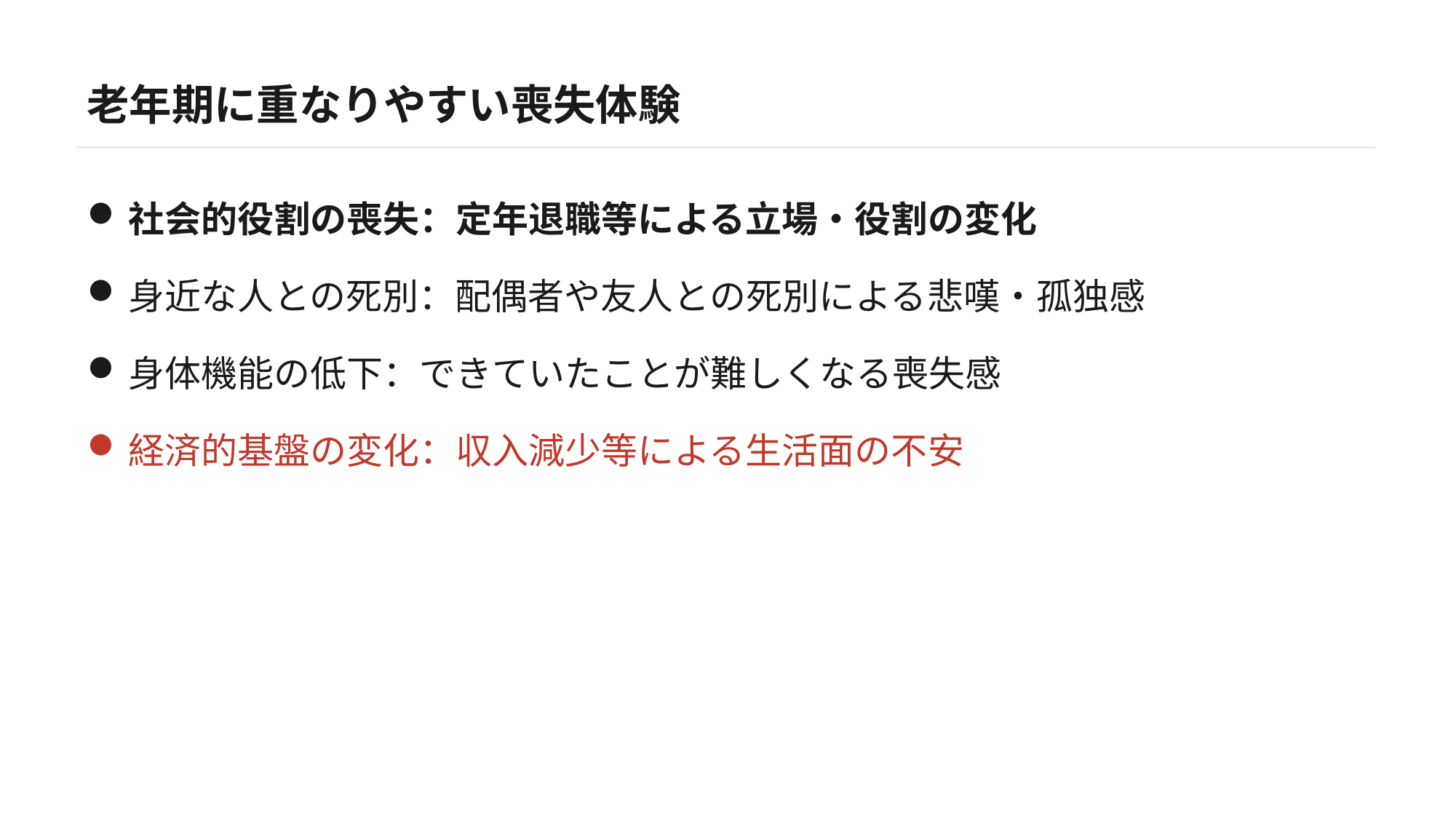

老年期に重なりやすい喪失体験

社会的役割の喪失：定年退職等による立場・役割の変化
身近な人との死別：配偶者や友人との死別による悲嘆・孤独感
身体機能の低下：できていたことが難しくなる喪失感
経済的基盤の変化：収入減少等による生活面の不安